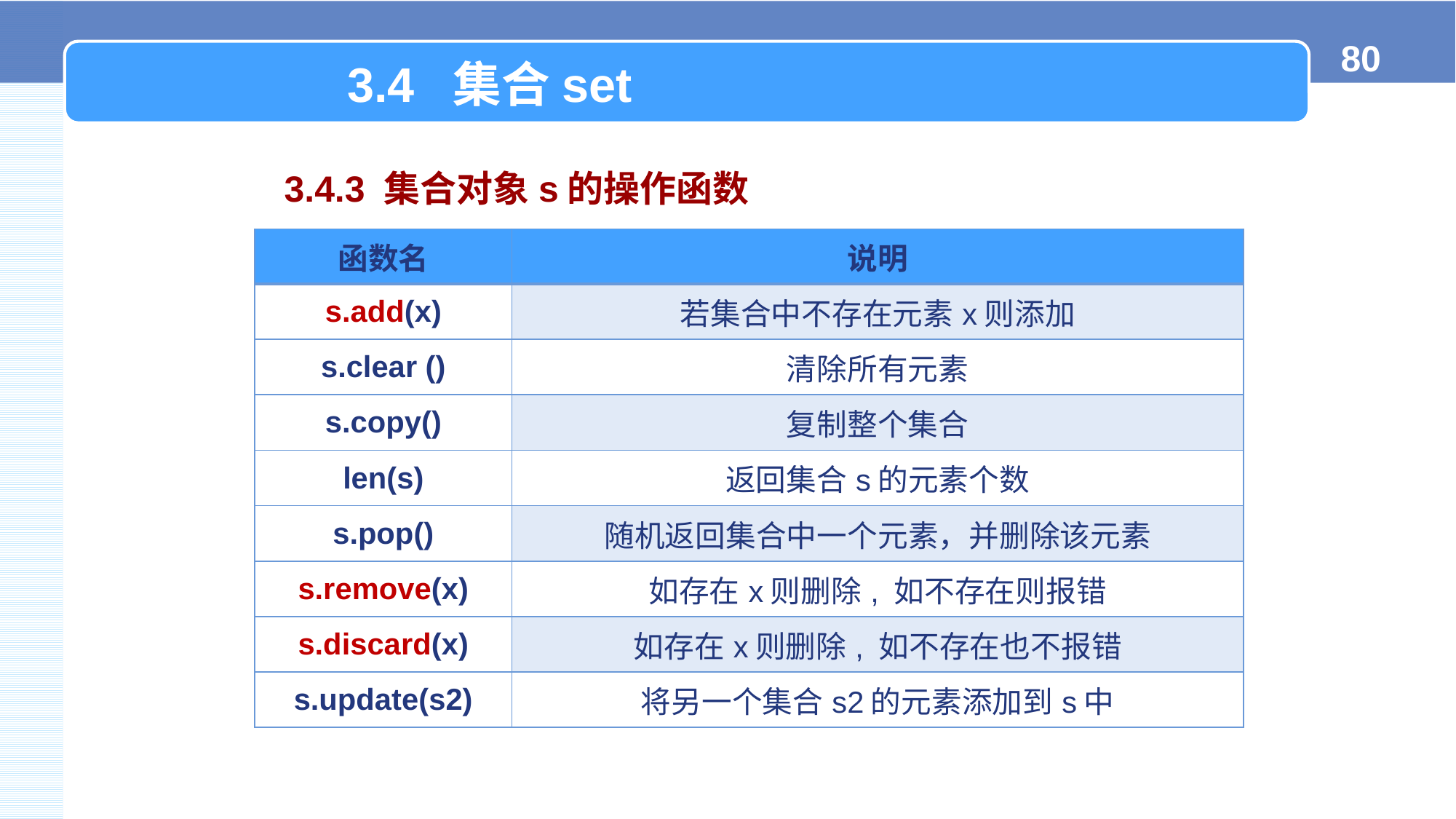

3.4  集合set
3.4.3 集合对象s的操作函数
| 函数名 | 说明 |
| --- | --- |
| s.add(x) | 若集合中不存在元素x则添加 |
| s.clear () | 清除所有元素 |
| s.copy() | 复制整个集合 |
| len(s) | 返回集合s的元素个数 |
| s.pop() | 随机返回集合中一个元素，并删除该元素 |
| s.remove(x) | 如存在x则删除, 如不存在则报错 |
| s.discard(x) | 如存在x则删除, 如不存在也不报错 |
| s.update(s2) | 将另一个集合s2的元素添加到s中 |